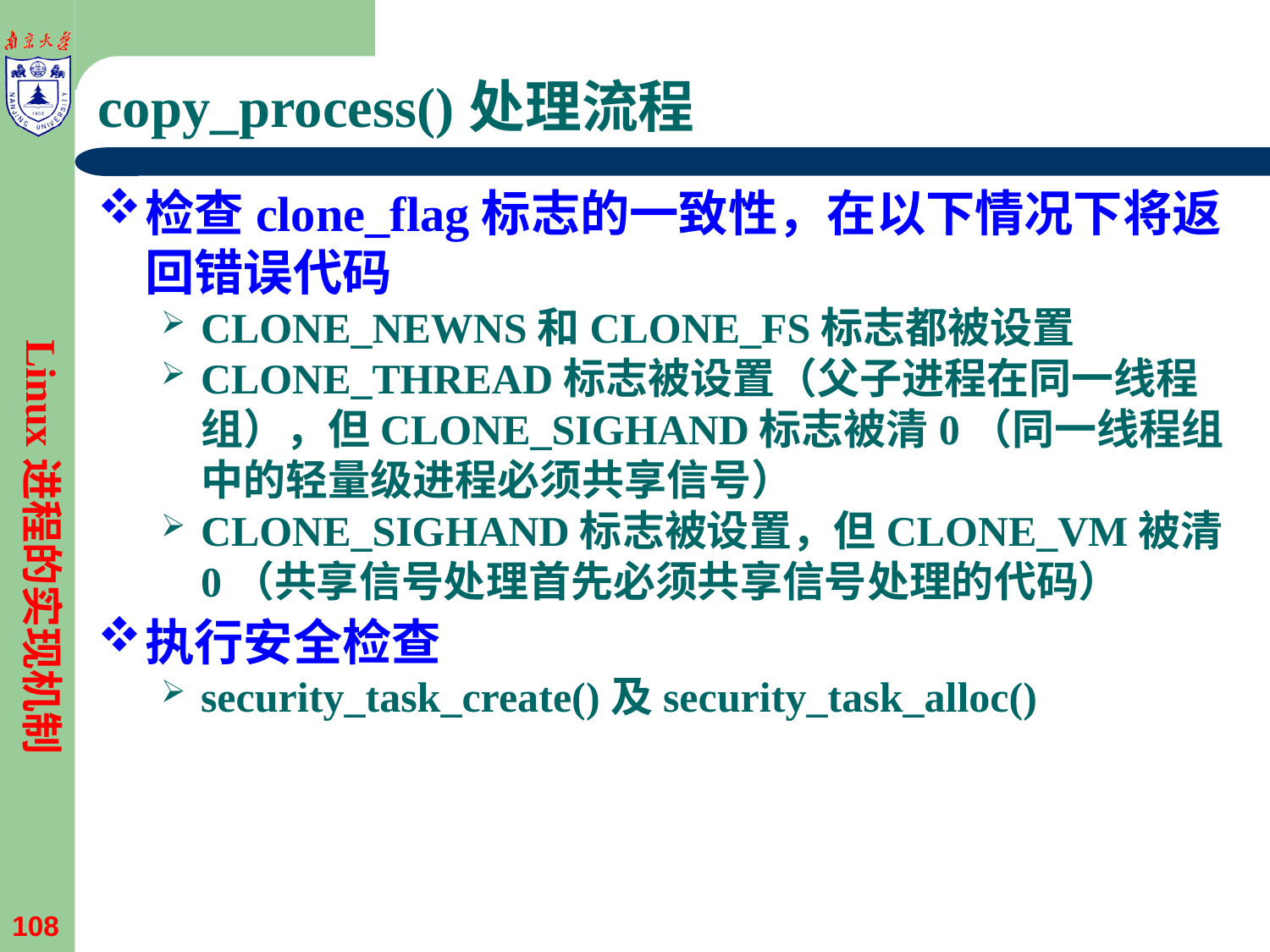

# copy_process()处理流程
检查clone_flag标志的一致性，在以下情况下将返回错误代码
CLONE_NEWNS和CLONE_FS标志都被设置
CLONE_THREAD标志被设置（父子进程在同一线程组），但CLONE_SIGHAND标志被清0（同一线程组中的轻量级进程必须共享信号）
CLONE_SIGHAND标志被设置，但CLONE_VM被清0（共享信号处理首先必须共享信号处理的代码）
执行安全检查
security_task_create()及security_task_alloc()
Linux进程的实现机制
108